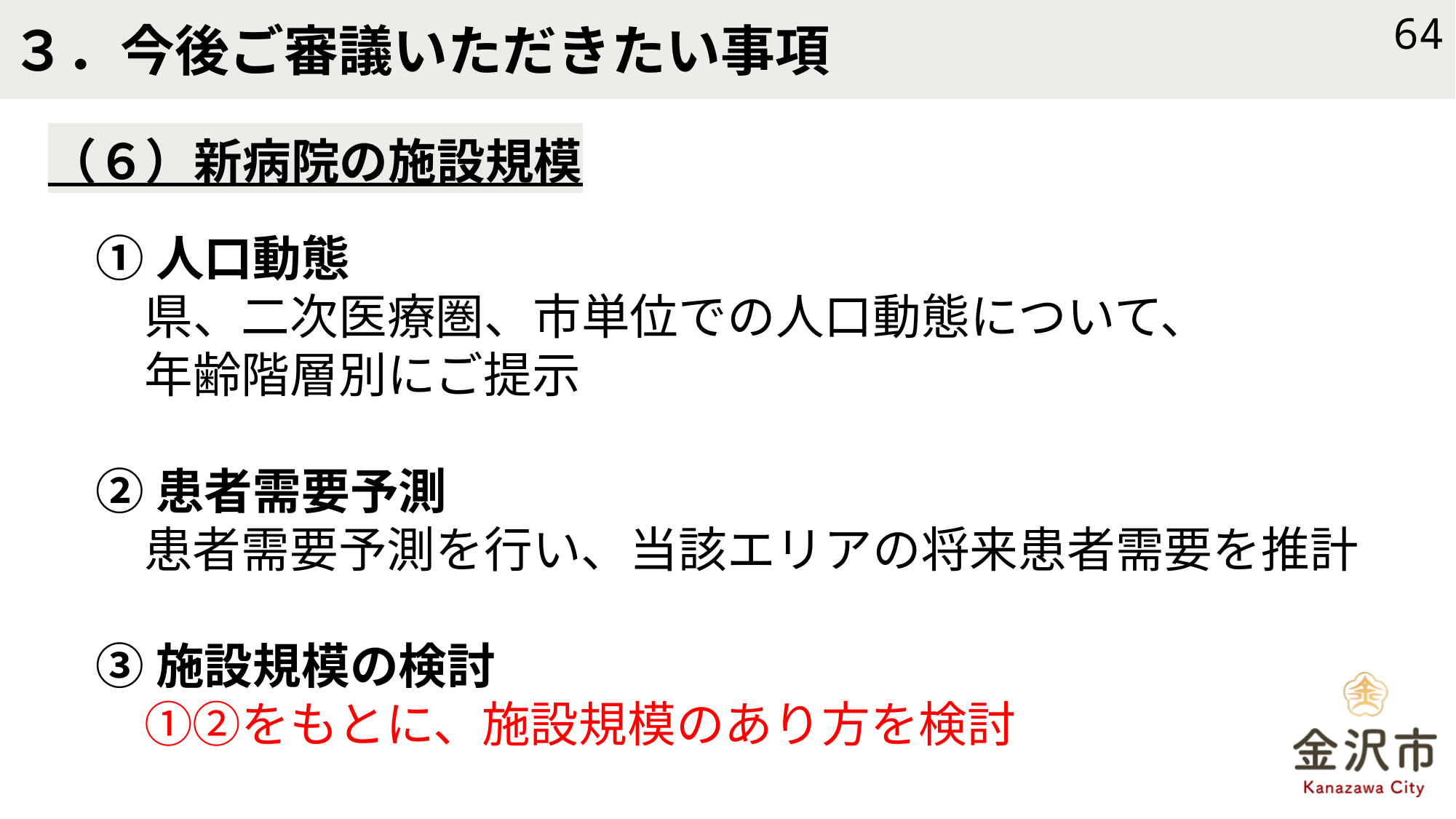

# ３．今後ご審議いただきたい事項
64
（６）新病院の施設規模
①人口動態
　県、二次医療圏、市単位での人口動態について、
　年齢階層別にご提示

②患者需要予測
　患者需要予測を行い、当該エリアの将来患者需要を推計

③施設規模の検討
　①②をもとに、施設規模のあり方を検討